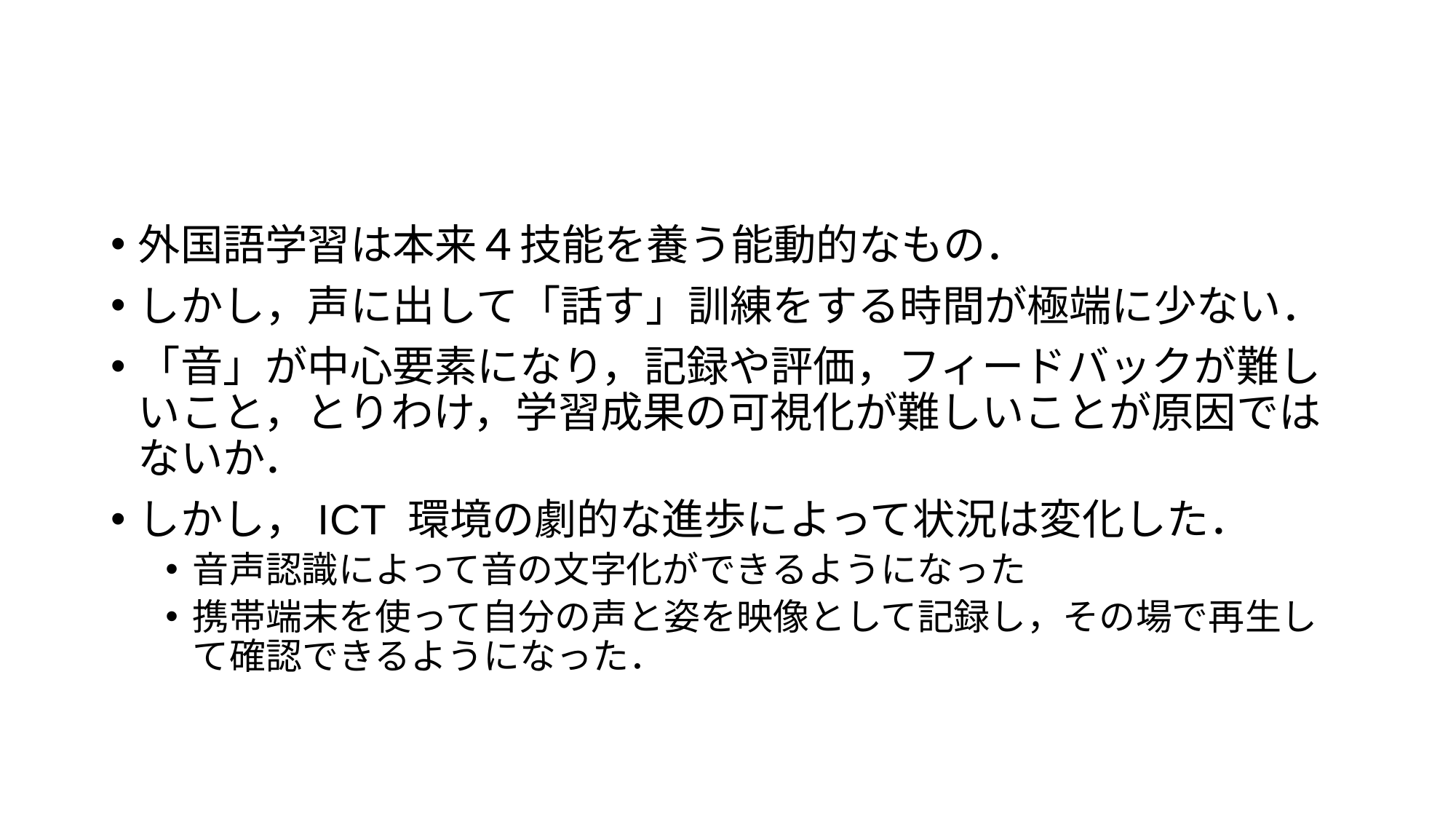

#
外国語学習は本来４技能を養う能動的なもの．
しかし，声に出して「話す」訓練をする時間が極端に少ない．
「音」が中心要素になり，記録や評価，フィードバックが難しいこと，とりわけ，学習成果の可視化が難しいことが原因ではないか．
しかし，ICT 環境の劇的な進歩によって状況は変化した．
音声認識によって音の文字化ができるようになった
携帯端末を使って自分の声と姿を映像として記録し，その場で再生して確認できるようになった．